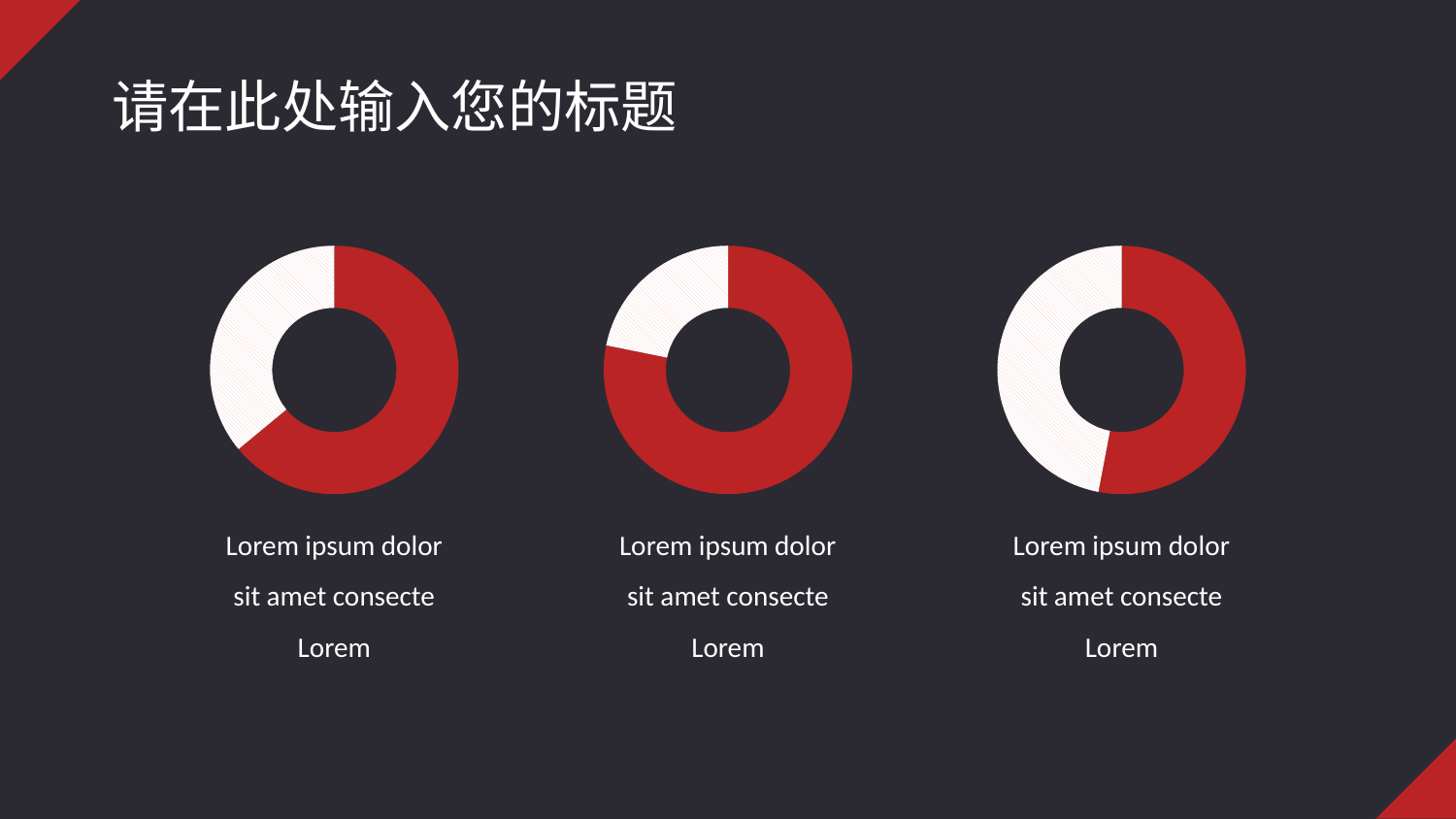

# 请在此处输入您的标题

### Chart

| Category | Column1 |
|---|---|
|  | 64.0 |
|  | 36.0 |

### Chart

| Category | Column1 |
|---|---|
|  | 86.0 |
|  | 24.0 |

### Chart

| Category | Column1 |
|---|---|
|  | 53.0 |
|  | 47.0 |
Lorem ipsum dolor sit amet consecte Lorem
Lorem ipsum dolor sit amet consecte Lorem
Lorem ipsum dolor sit amet consecte Lorem